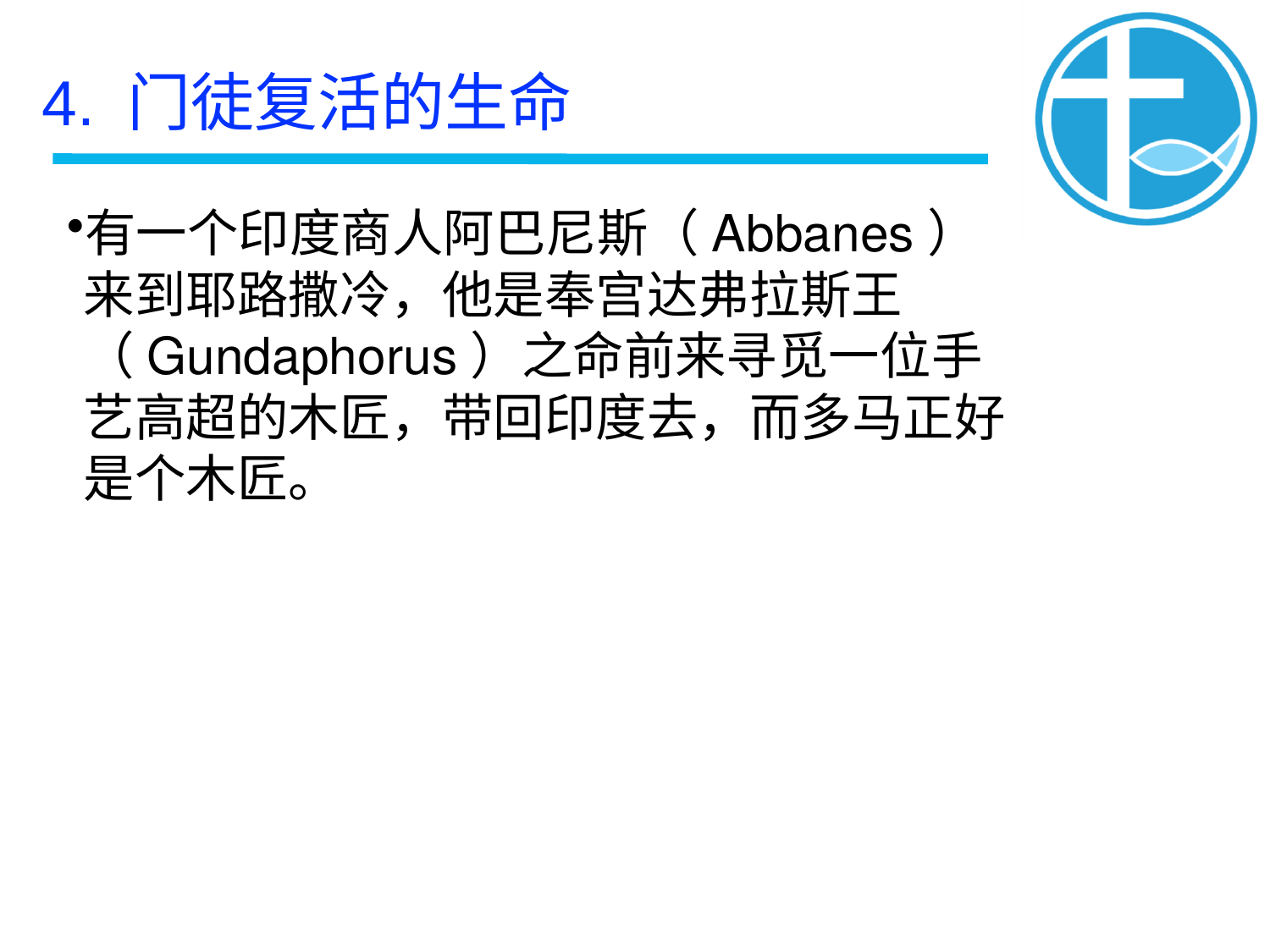

4. 门徒复活的生命
有一个印度商人阿巴尼斯（Abbanes）来到耶路撒冷，他是奉宫达弗拉斯王（Gundaphorus）之命前来寻觅一位手艺高超的木匠，带回印度去，而多马正好是个木匠。